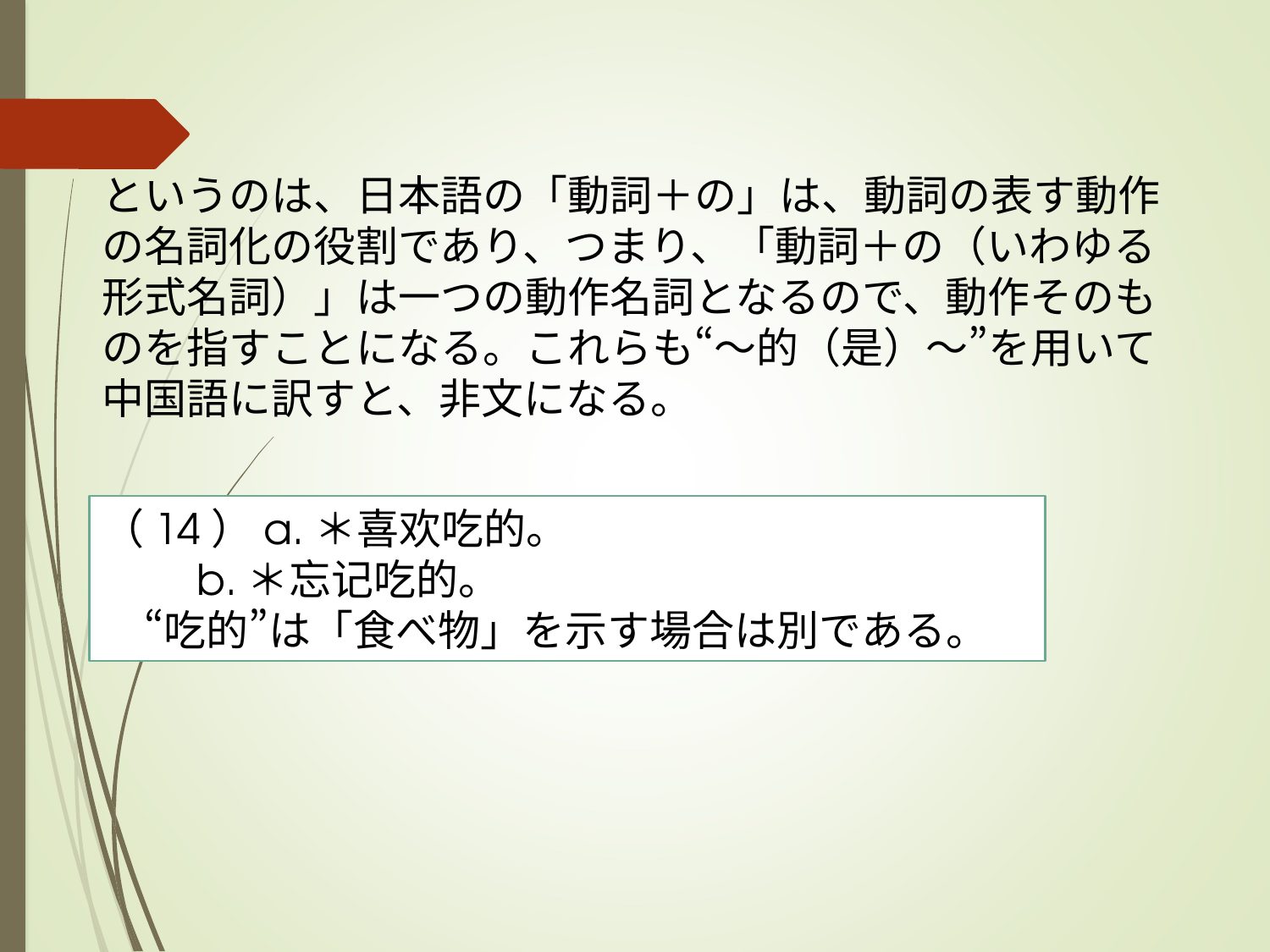

というのは、日本語の「動詞＋の」は、動詞の表す動作の名詞化の役割であり、つまり、「動詞＋の（いわゆる形式名詞）」は一つの動作名詞となるので、動作そのものを指すことになる。これらも“～的（是）～”を用いて中国語に訳すと、非文になる。
（14）a.＊喜欢吃的。
　　b.＊忘记吃的。
　“吃的”は「食べ物」を示す場合は別である。